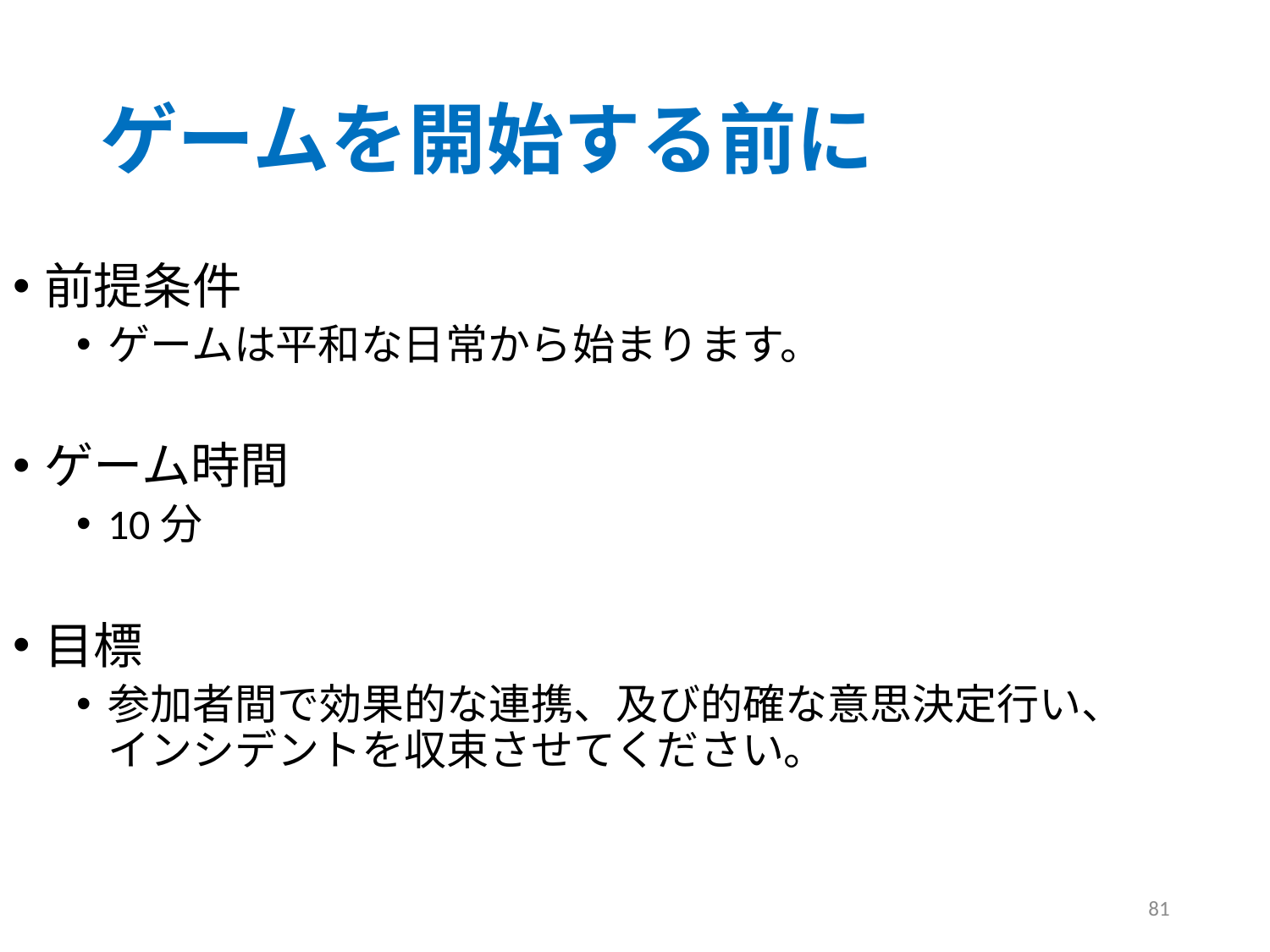

# ゲームを開始する前に
前提条件
ゲームは平和な日常から始まります。

ゲーム時間
10分

目標
参加者間で効果的な連携、及び的確な意思決定行い、インシデントを収束させてください。
81